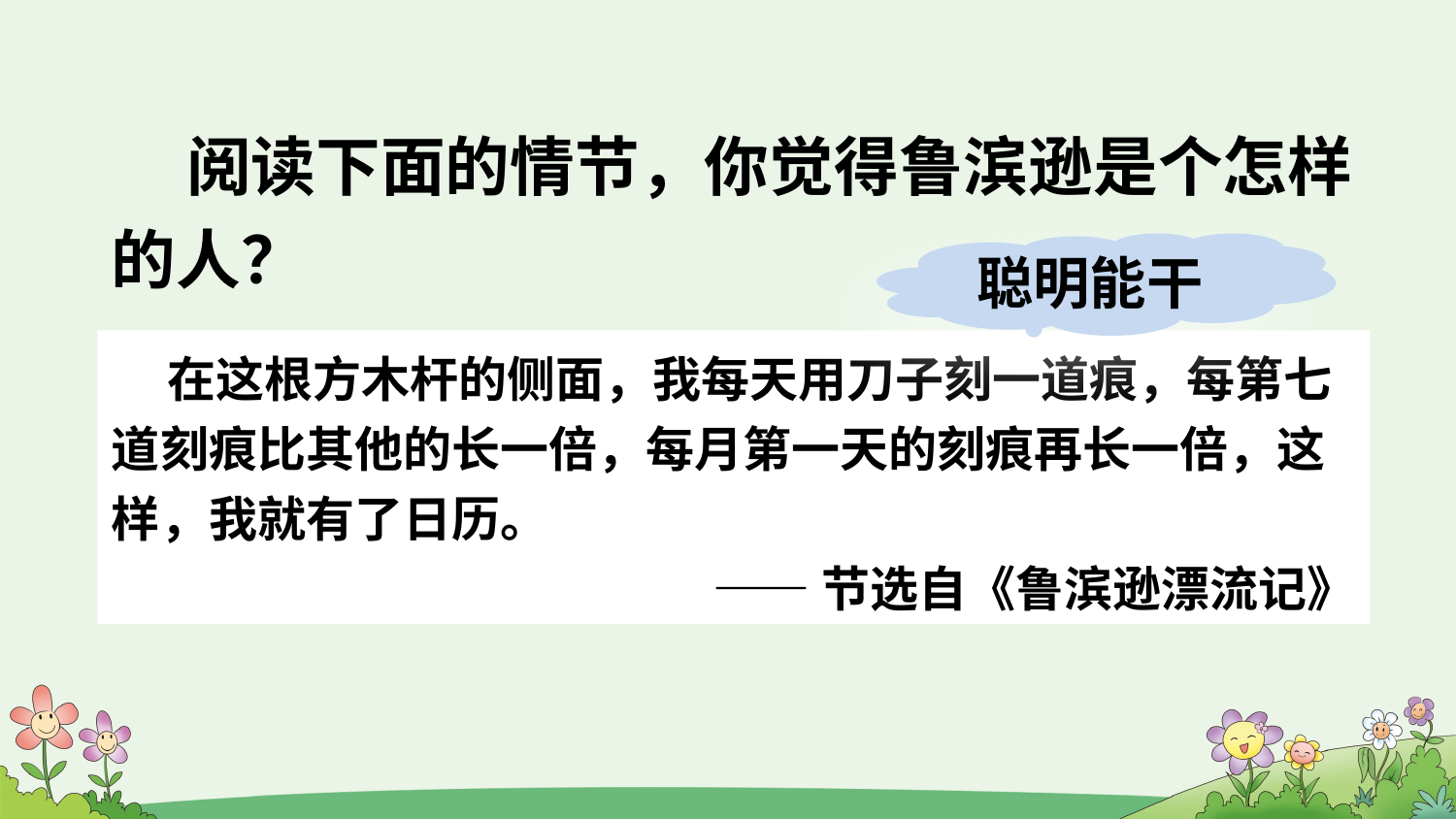

阅读下面的情节，你觉得鲁滨逊是个怎样的人？
聪明能干
    在这根方木杆的侧面，我每天用刀子刻一道痕，每第七道刻痕比其他的长一倍，每月第一天的刻痕再长一倍，这样，我就有了日历。
——节选自《鲁滨逊漂流记》